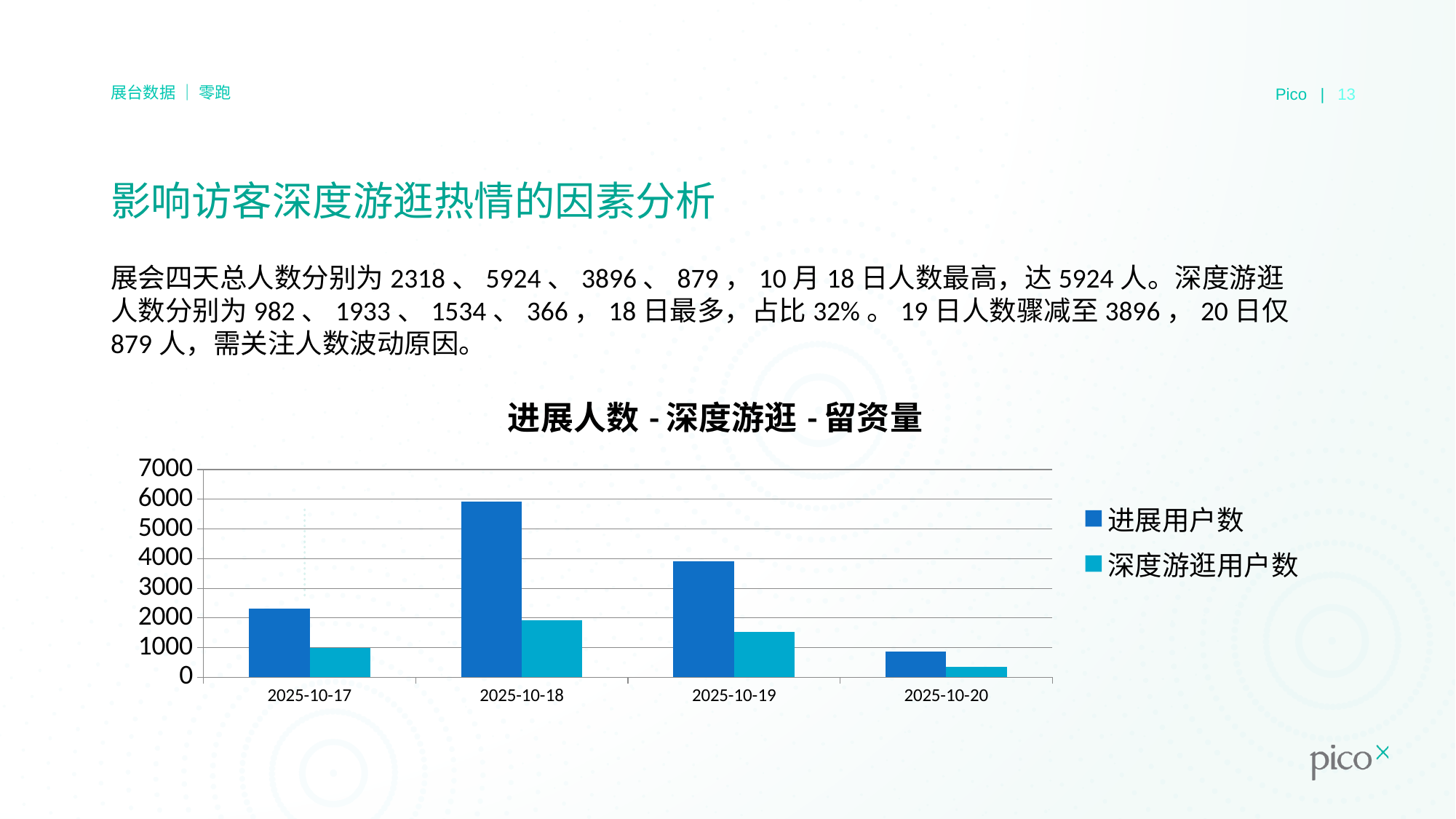

Pico   |
13
展台数据 ｜ 零跑
# 影响访客深度游逛热情的因素分析

展会四天总人数分别为2318、5924、3896、879，10月18日人数最高，达5924人。深度游逛人数分别为982、1933、1534、366，18日最多，占比32%。19日人数骤减至3896，20日仅879人，需关注人数波动原因。

### Chart: 进展人数-深度游逛-留资量

| Category | 进展用户数 | 深度游逛用户数 |
|---|---|---|
| 2025-10-17 | 2318.0 | 982.0 |
| 2025-10-18 | 5924.0 | 1933.0 |
| 2025-10-19 | 3896.0 | 1534.0 |
| 2025-10-20 | 879.0 | 366.0 |